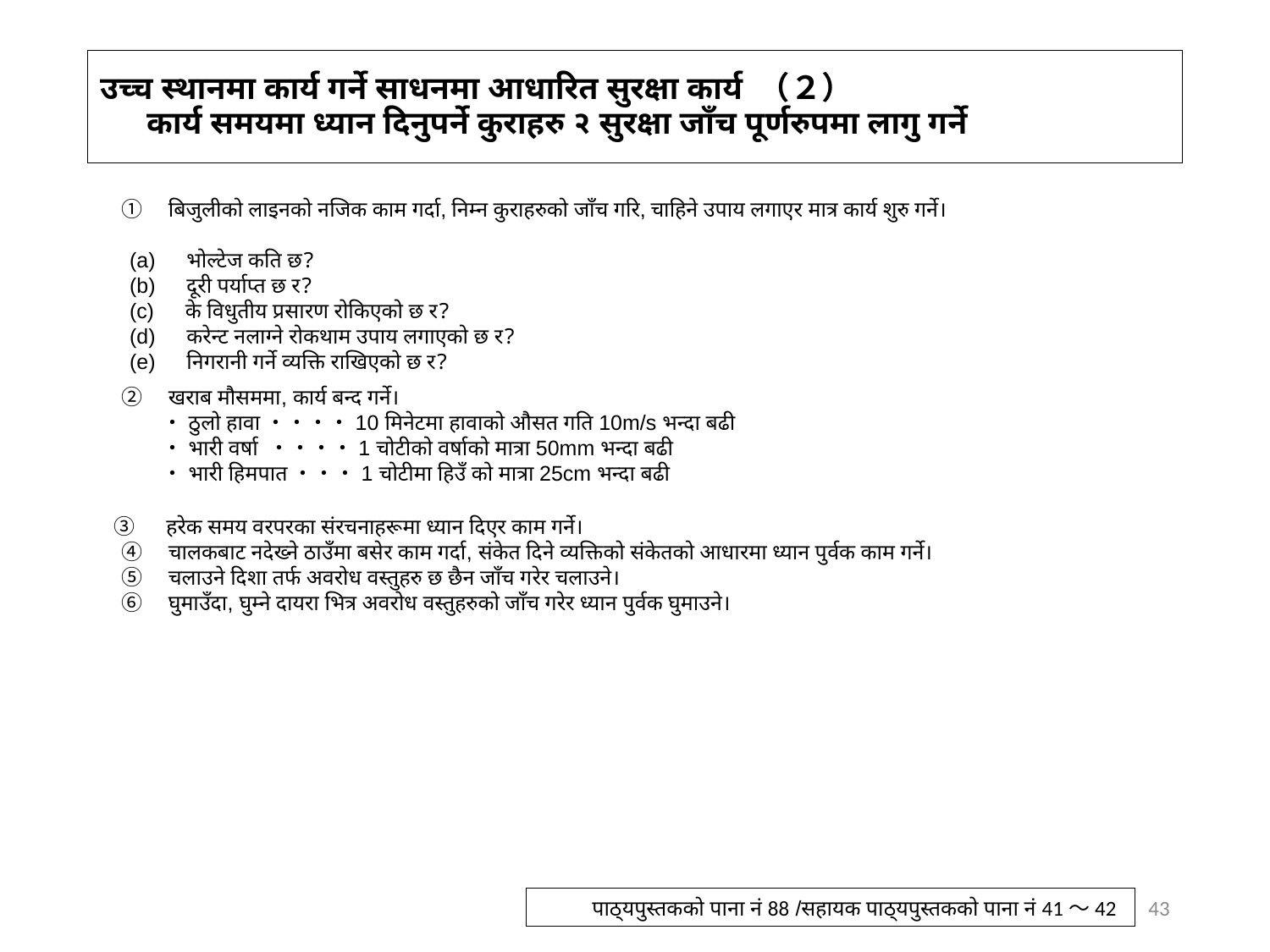

# उच्च स्थानमा कार्य गर्ने साधनमा आधारित सुरक्षा कार्य （２） 　 कार्य समयमा ध्यान दिनुपर्ने कुराहरु २ सुरक्षा जाँच पूर्णरुपमा लागु गर्ने
　①　बिजुलीको लाइनको नजिक काम गर्दा, निम्न कुराहरुको जाँच गरि, चाहिने उपाय लगाएर मात्र कार्य शुरु गर्ने।

     (a)　भोल्टेज कति छ?
     (b)　दूरी पर्याप्त छ र?
     (c)　के विधुतीय प्रसारण रोकिएको छ र?
     (d)　करेन्ट नलाग्ने रोकथाम उपाय लगाएको छ र?
     (e)　निगरानी गर्ने व्यक्ति राखिएको छ र?
　②　खराब मौसममा, कार्य बन्द गर्ने।
・ठुलो हावा・・・・10 मिनेटमा हावाको औसत गति 10m/s भन्दा बढी
・भारी वर्षा ・・・・1 चोटीको वर्षाको मात्रा 50mm भन्दा बढी
・भारी हिमपात・・・1 चोटीमा हिउँ को मात्रा 25cm भन्दा बढी
   ③　हरेक समय वरपरका संरचनाहरूमा ध्यान दिएर काम गर्ने।
　④　चालकबाट नदेख्ने ठाउँमा बसेर काम गर्दा, संकेत दिने व्यक्तिको संकेतको आधारमा ध्यान पुर्वक काम गर्ने।
　⑤　चलाउने दिशा तर्फ अवरोध वस्तुहरु छ छैन जाँच गरेर चलाउने।
　⑥　घुमाउँदा, घुम्ने दायरा भित्र अवरोध वस्तुहरुको जाँच गरेर ध्यान पुर्वक घुमाउने।

43
पाठ्यपुस्तकको पाना नं 88 /सहायक पाठ्यपुस्तकको पाना नं 41～42